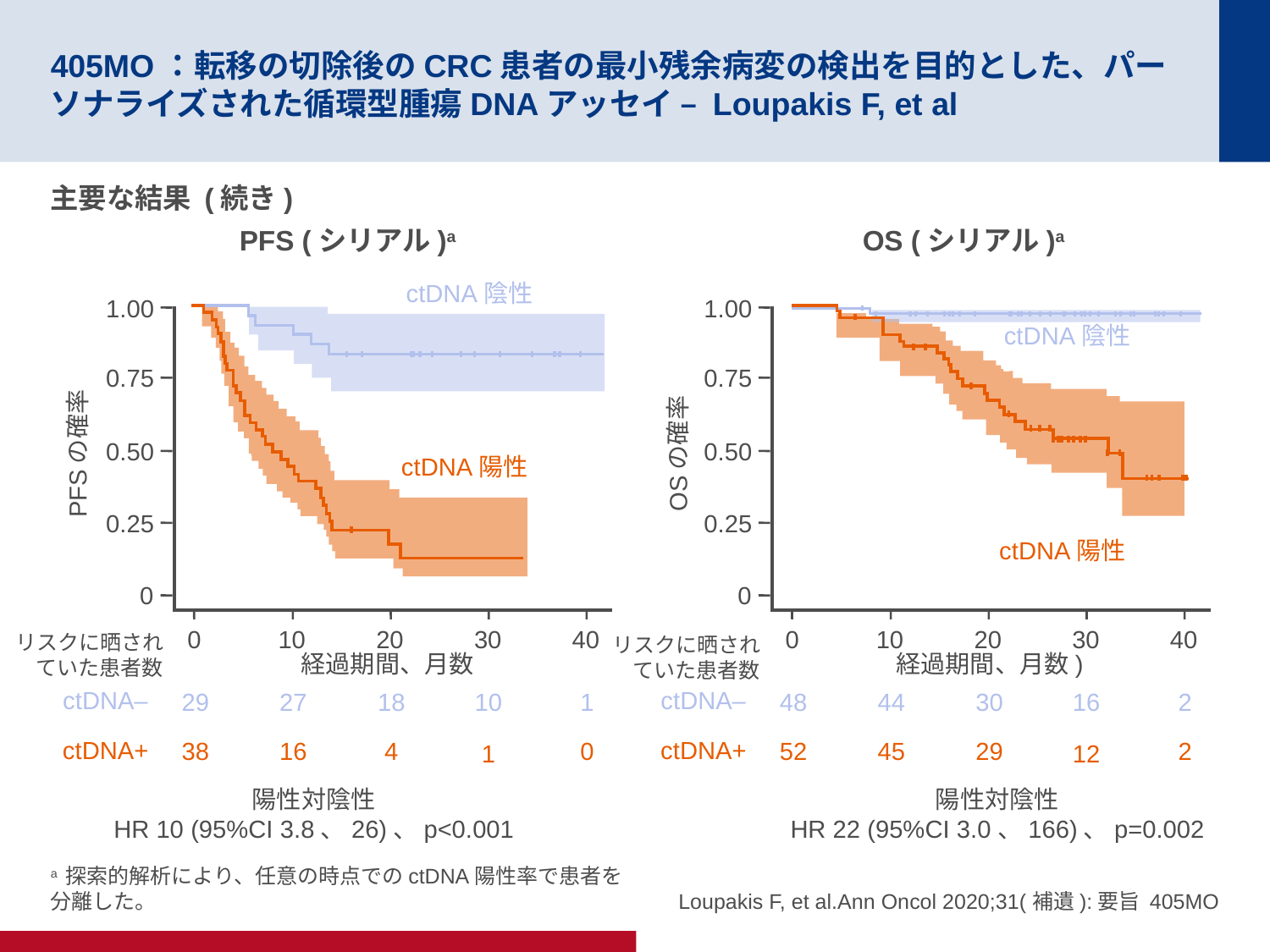

# 405MO：転移の切除後のCRC患者の最小残余病変の検出を目的とした、パーソナライズされた循環型腫瘍DNAアッセイ – Loupakis F, et al
主要な結果 (続き)
PFS (シリアル)a
OS (シリアル)a
ctDNA陰性
1.00

0.75

0.50
PFSの確率

0.25

0

ctDNA陽性

0
10
20
30
40
リスクに晒されていた患者数
経過期間、月数
ctDNA–
29
27
18
10
1
ctDNA+
38
16
4

0
1
1.00

0.75

0.50
OSの確率

0.25

0

ctDNA陰性
ctDNA陽性

0
10
20
30
40
リスクに晒されていた患者数
経過期間、月数)
ctDNA–
48
44
30
16
2
ctDNA+
52
45
29

2
12
陽性対陰性
HR 10 (95%CI 3.8、26)、p<0.001
陽性対陰性
HR 22 (95%CI 3.0、166)、p=0.002
a 探索的解析により、任意の時点でのctDNA陽性率で患者を分離した。
Loupakis F, et al.Ann Oncol 2020;31(補遺):要旨 405MO